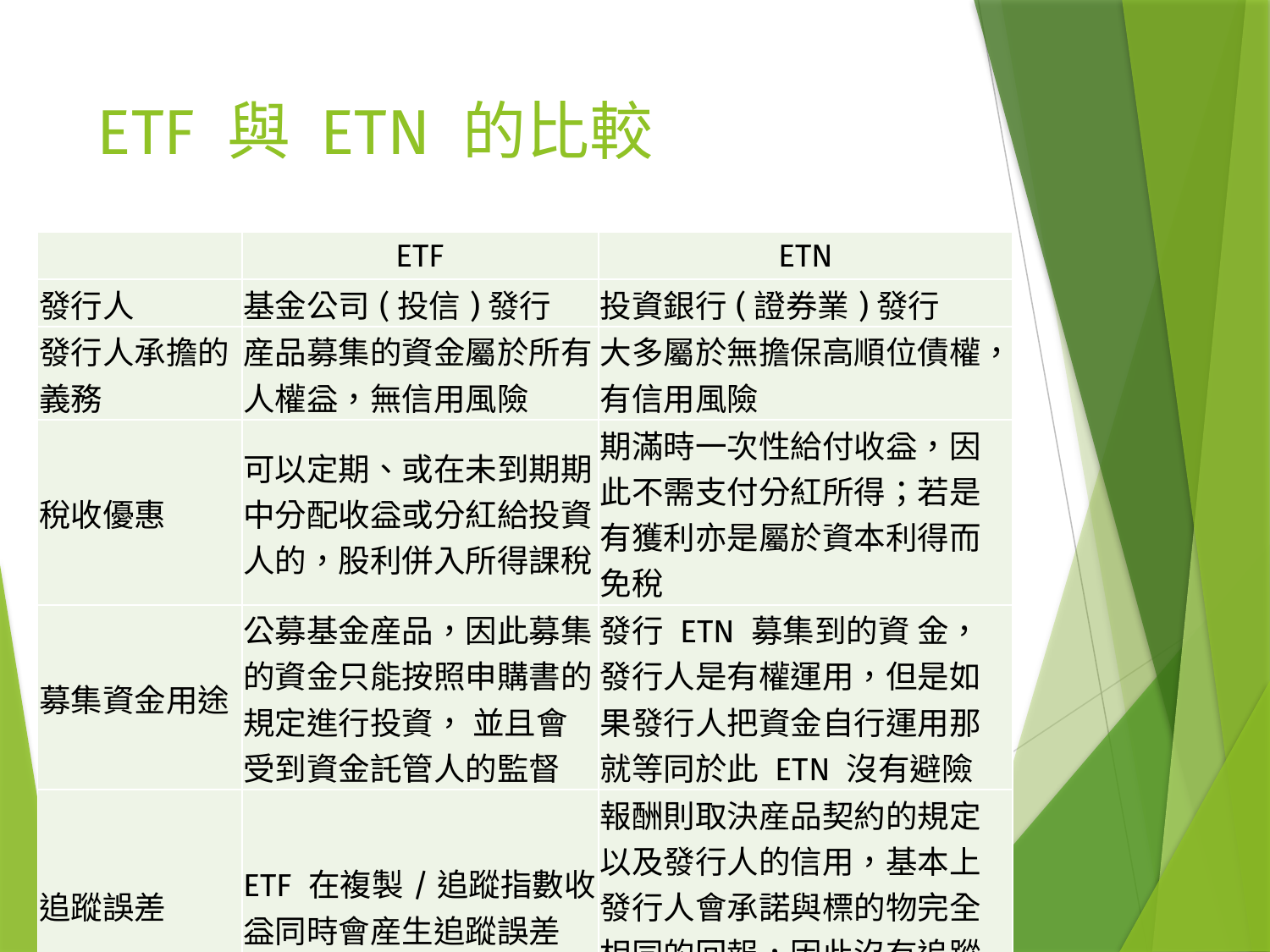

# ETF 與 ETN 的比較
|  | ETF | ETN |
| --- | --- | --- |
| 發行人 | 基金公司(投信)發行 | 投資銀行(證券業)發行 |
| 發行人承擔的義務 | 産品募集的資金屬於所有人權益，無信用風險 | 大多屬於無擔保高順位債權，有信用風險 |
| 稅收優惠 | 可以定期、或在未到期期中分配收益或分紅給投資人的，股利併入所得課稅 | 期滿時一次性給付收益，因此不需支付分紅所得；若是有獲利亦是屬於資本利得而免稅 |
| 募集資金用途 | 公募基金産品，因此募集的資金只能按照申購書的規定進行投資， 並且會受到資金託管人的監督 | 發行 ETN 募集到的資 金，發行人是有權運用，但是如果發行人把資金自行運用那就等同於此 ETN 沒有避險 |
| 追蹤誤差 | ETF 在複製/追蹤指數收益同時會産生追蹤誤差 | 報酬則取決産品契約的規定以及發行人的信用，基本上發行人會承諾與標的物完全相同的回報，因此沒有追蹤誤差 |
| 産品申贖方式 | ETF 採用實物申購與贖回 | ETN 申購與贖回皆採用現金 |